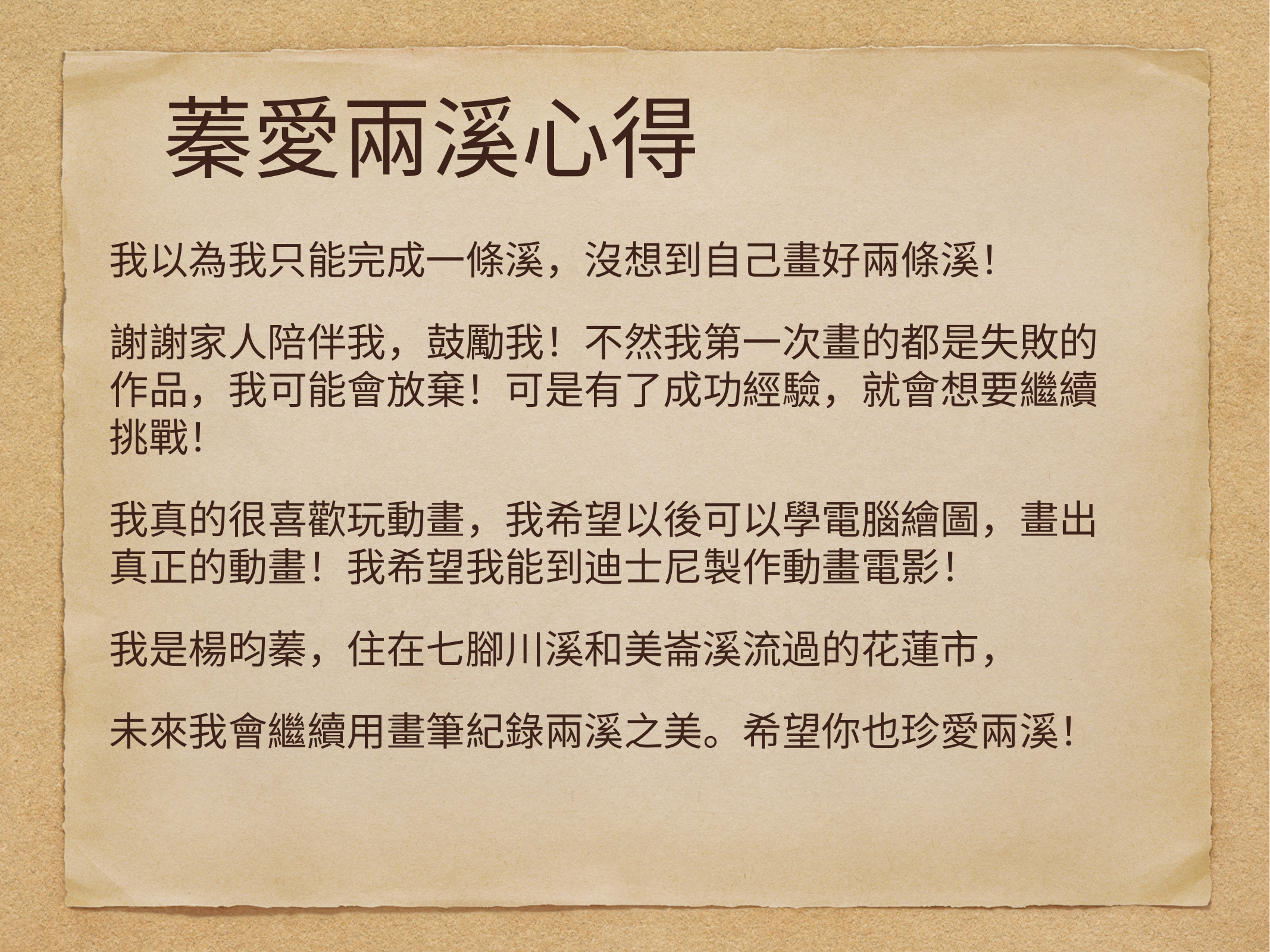

# 蓁愛兩溪心得
我以為我只能完成一條溪，沒想到自己畫好兩條溪！
謝謝家人陪伴我，鼓勵我！不然我第一次畫的都是失敗的作品，我可能會放棄！可是有了成功經驗，就會想要繼續挑戰！
我真的很喜歡玩動畫，我希望以後可以學電腦繪圖，畫出真正的動畫！我希望我能到迪士尼製作動畫電影！
我是楊昀蓁，住在七腳川溪和美崙溪流過的花蓮市，
未來我會繼續用畫筆紀錄兩溪之美。希望你也珍愛兩溪！